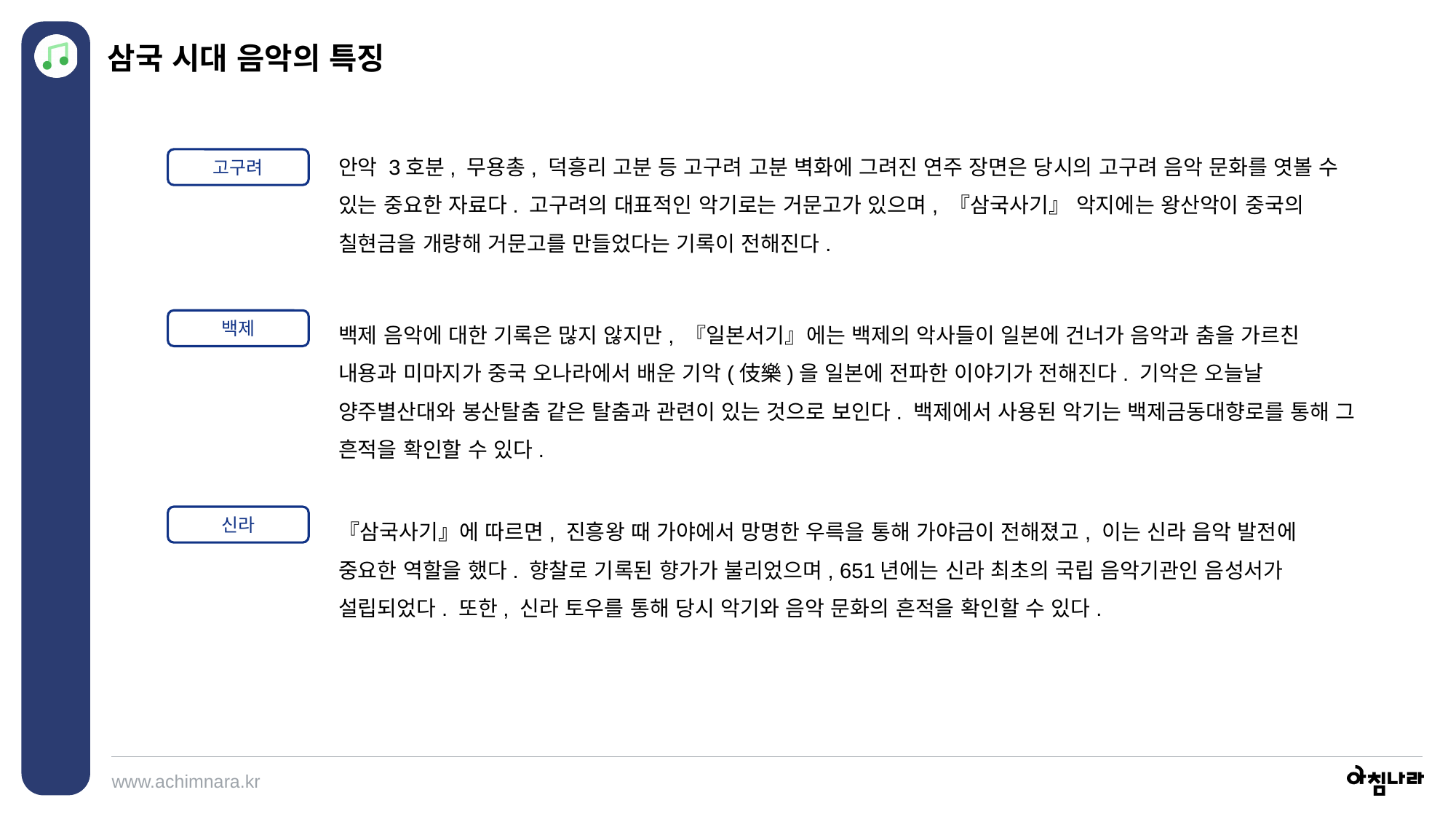

삼국 시대 음악의 특징
안악 3호분, 무용총, 덕흥리 고분 등 고구려 고분 벽화에 그려진 연주 장면은 당시의 고구려 음악 문화를 엿볼 수 있는 중요한 자료다. 고구려의 대표적인 악기로는 거문고가 있으며, 『삼국사기』 악지에는 왕산악이 중국의 칠현금을 개량해 거문고를 만들었다는 기록이 전해진다.
고구려
백제 음악에 대한 기록은 많지 않지만, 『일본서기』에는 백제의 악사들이 일본에 건너가 음악과 춤을 가르친 내용과 미마지가 중국 오나라에서 배운 기악(伎樂)을 일본에 전파한 이야기가 전해진다. 기악은 오늘날 양주별산대와 봉산탈춤 같은 탈춤과 관련이 있는 것으로 보인다. 백제에서 사용된 악기는 백제금동대향로를 통해 그 흔적을 확인할 수 있다.
백제
『삼국사기』에 따르면, 진흥왕 때 가야에서 망명한 우륵을 통해 가야금이 전해졌고, 이는 신라 음악 발전에 중요한 역할을 했다. 향찰로 기록된 향가가 불리었으며, 651년에는 신라 최초의 국립 음악기관인 음성서가 설립되었다. 또한, 신라 토우를 통해 당시 악기와 음악 문화의 흔적을 확인할 수 있다.
신라